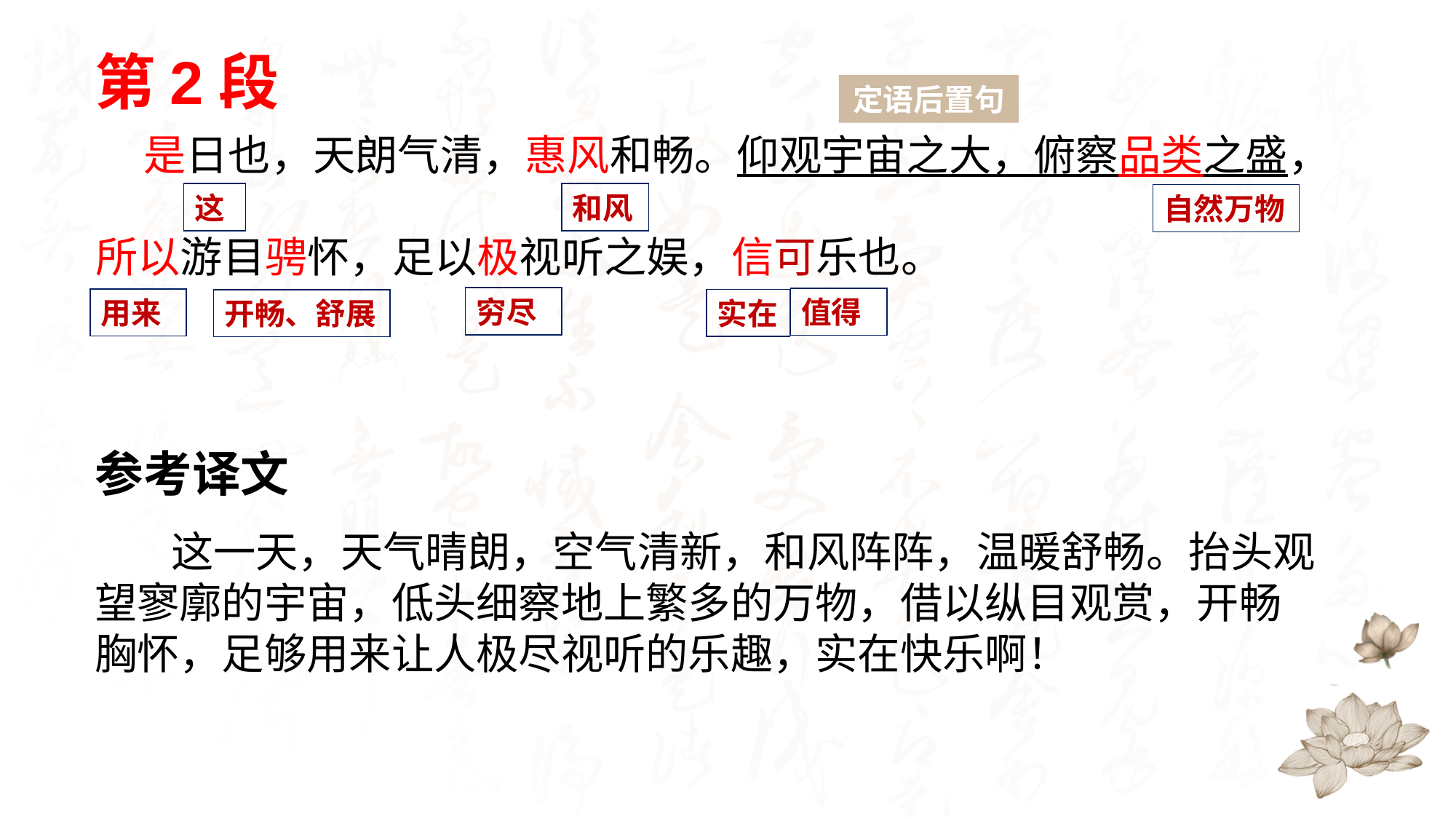

# 第2段
定语后置句
    是日也，天朗气清，惠风和畅。仰观宇宙之大，俯察品类之盛，

所以游目骋怀，足以极视听之娱，信可乐也。
和风
这
自然万物
穷尽
值得
用来
实在
开畅、舒展
参考译文
       这一天，天气晴朗，空气清新，和风阵阵，温暖舒畅。抬头观望寥廓的宇宙，低头细察地上繁多的万物，借以纵目观赏，开畅胸怀，足够用来让人极尽视听的乐趣，实在快乐啊！